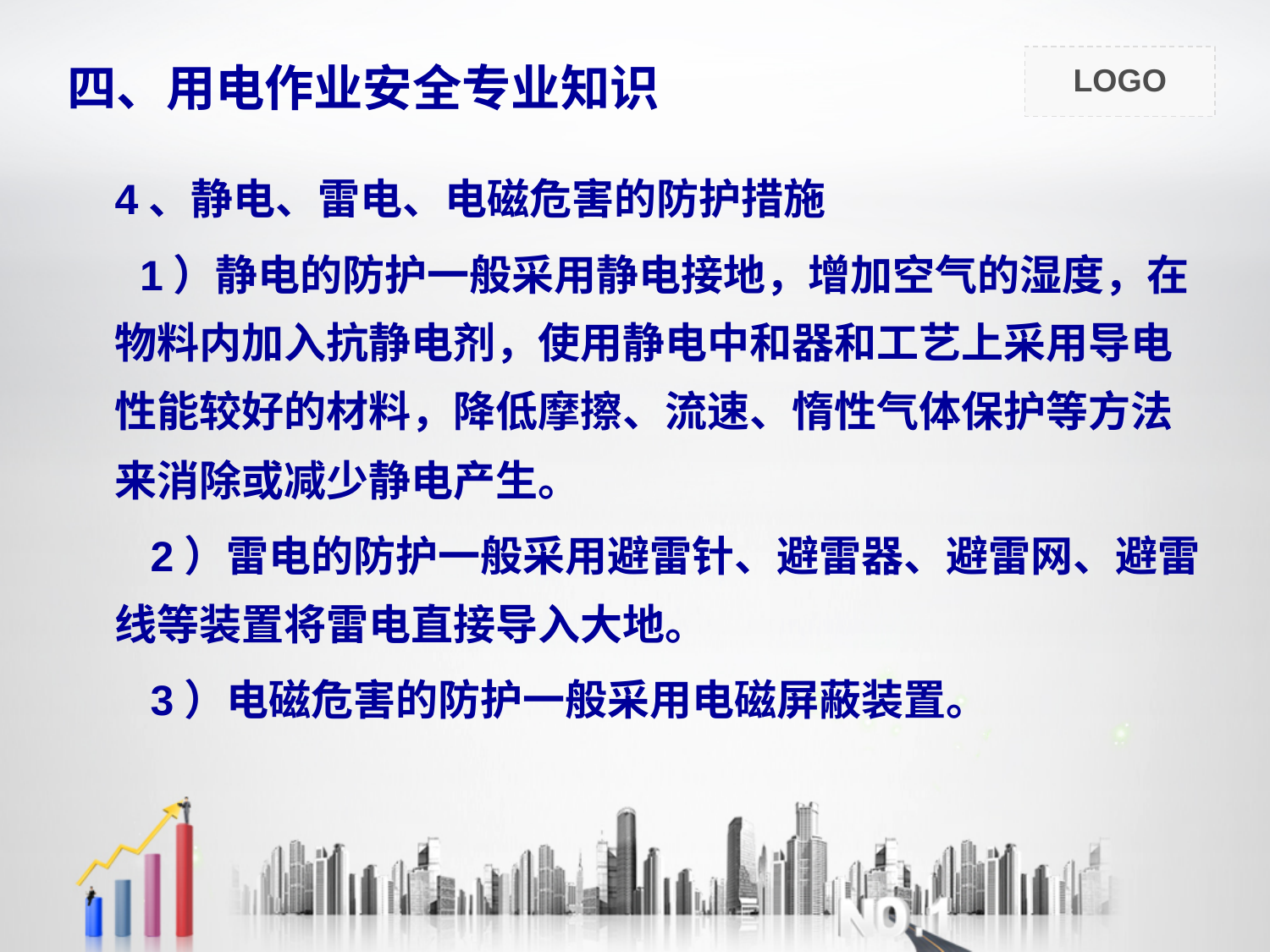

# 四、用电作业安全专业知识
    4、静电、雷电、电磁危害的防护措施
       1）静电的防护一般采用静电接地，增加空气的湿度，在物料内加入抗静电剂，使用静电中和器和工艺上采用导电性能较好的材料，降低摩擦、流速、惰性气体保护等方法来消除或减少静电产生。
       2）雷电的防护一般采用避雷针、避雷器、避雷网、避雷线等装置将雷电直接导入大地。
       3）电磁危害的防护一般采用电磁屏蔽装置。

27